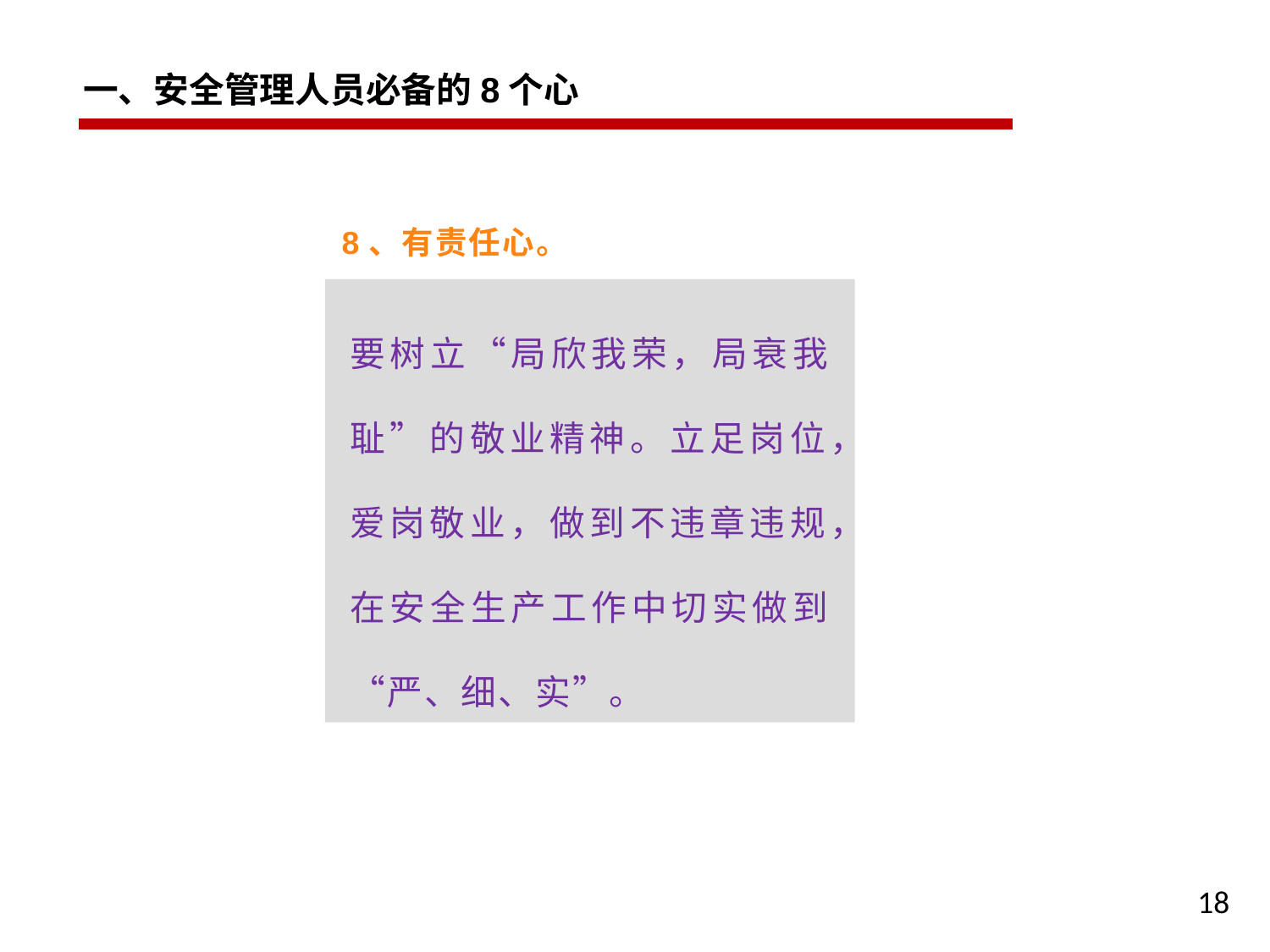

一、安全管理人员必备的8个心
8、有责任心。
要树立“局欣我荣，局衰我耻”的敬业精神。立足岗位，爱岗敬业，做到不违章违规，在安全生产工作中切实做到“严、细、实”。